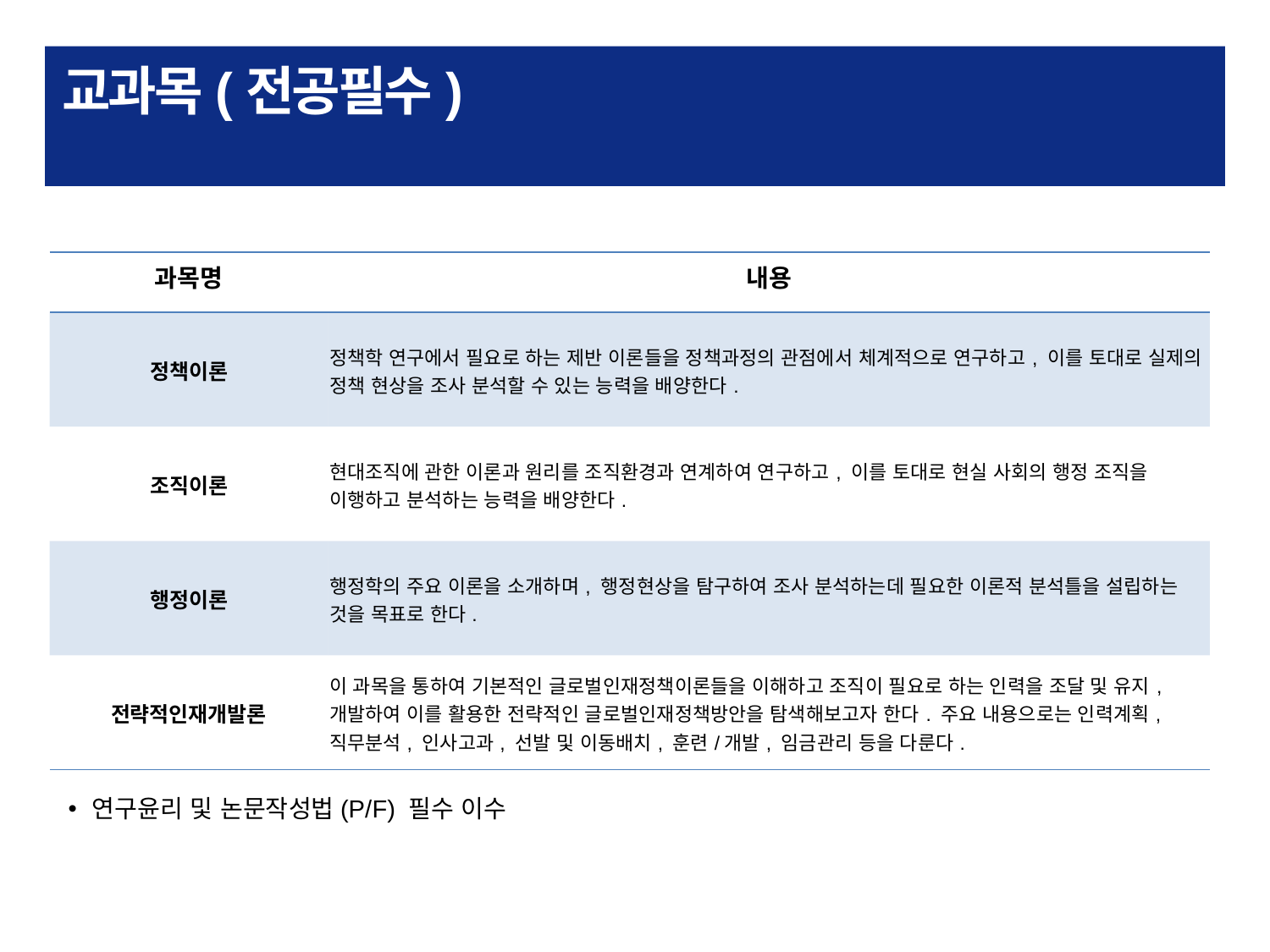

# 교과목(전공필수)
| 과목명 | 내용 |
| --- | --- |
| 정책이론 | 정책학 연구에서 필요로 하는 제반 이론들을 정책과정의 관점에서 체계적으로 연구하고, 이를 토대로 실제의 정책 현상을 조사 분석할 수 있는 능력을 배양한다. |
| 조직이론 | 현대조직에 관한 이론과 원리를 조직환경과 연계하여 연구하고, 이를 토대로 현실 사회의 행정 조직을 이행하고 분석하는 능력을 배양한다. |
| 행정이론 | 행정학의 주요 이론을 소개하며, 행정현상을 탐구하여 조사 분석하는데 필요한 이론적 분석틀을 설립하는 것을 목표로 한다. |
| 전략적인재개발론 | 이 과목을 통하여 기본적인 글로벌인재정책이론들을 이해하고 조직이 필요로 하는 인력을 조달 및 유지, 개발하여 이를 활용한 전략적인 글로벌인재정책방안을 탐색해보고자 한다. 주요 내용으로는 인력계획, 직무분석, 인사고과, 선발 및 이동배치, 훈련/개발, 임금관리 등을 다룬다. |
연구윤리 및 논문작성법(P/F) 필수 이수